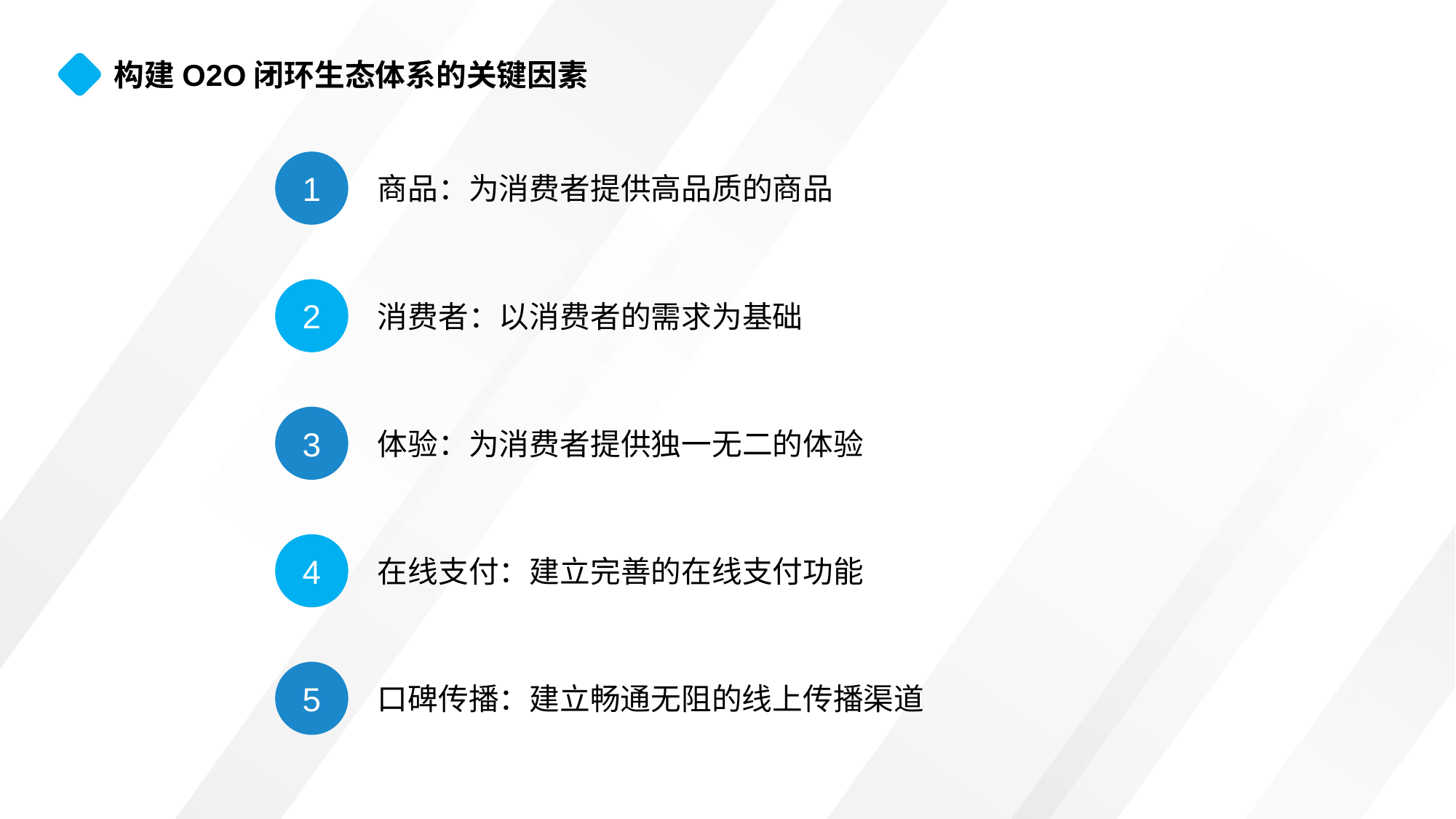

构建O2O闭环生态体系的关键因素

1
商品：为消费者提供高品质的商品
2
消费者：以消费者的需求为基础
3
体验：为消费者提供独一无二的体验
4
在线支付：建立完善的在线支付功能
5
口碑传播：建立畅通无阻的线上传播渠道